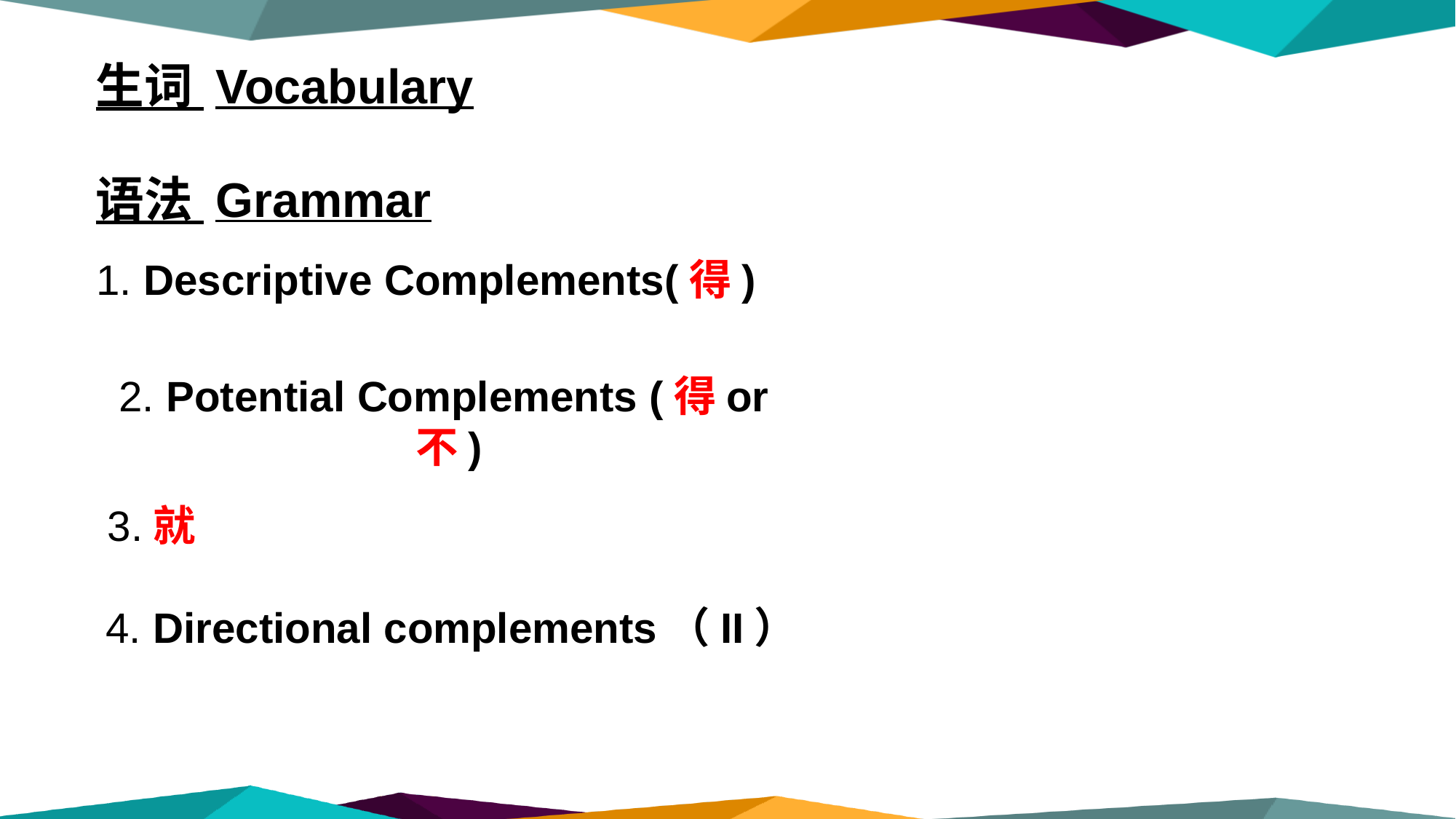

生词 Vocabulary
语法 Grammar
1. Descriptive Complements(得)
2. Potential Complements (得or不)

3.就
4. Directional complements（II）